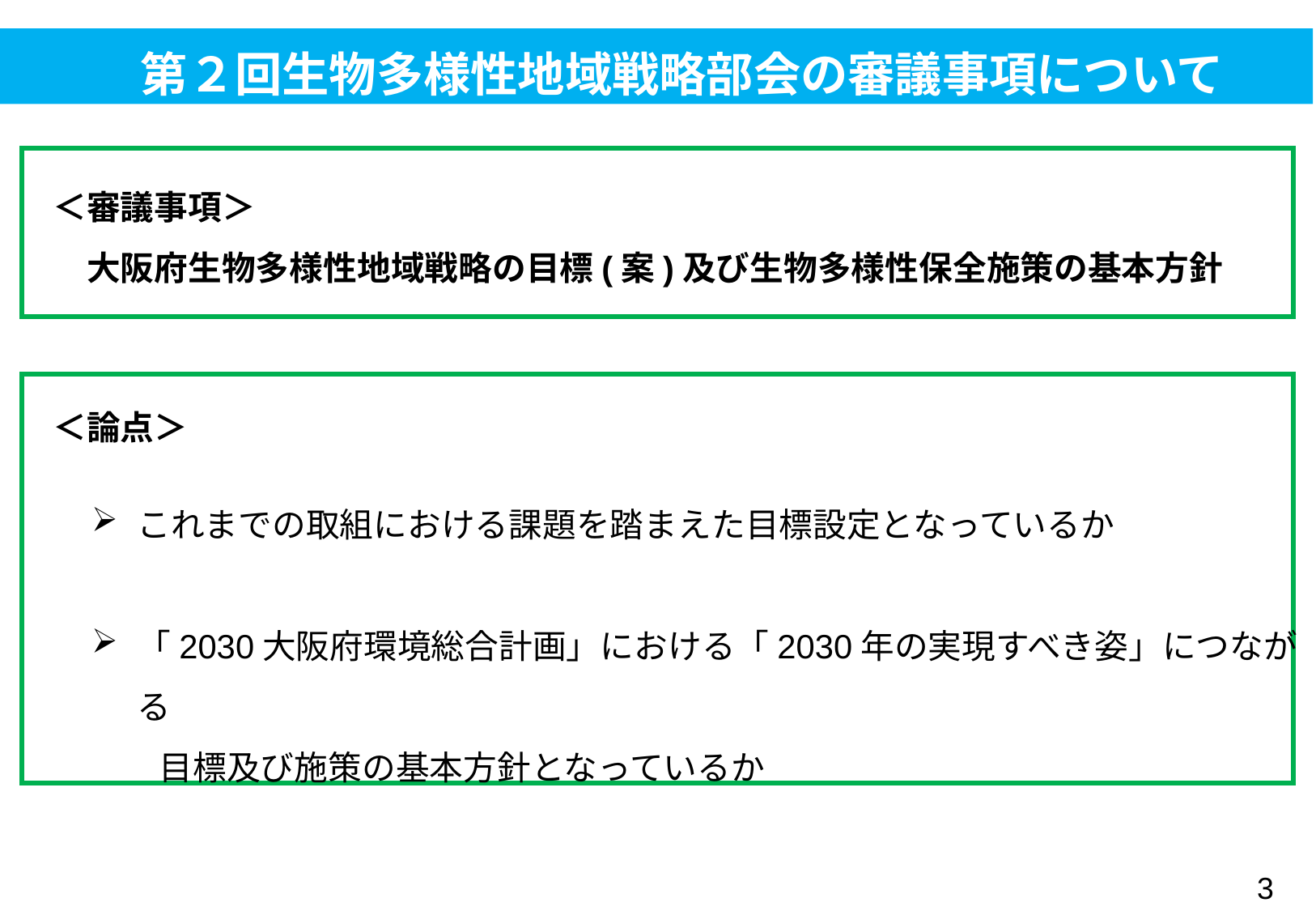

第２回生物多様性地域戦略部会の審議事項について

＜審議事項＞
　大阪府生物多様性地域戦略の目標(案)及び生物多様性保全施策の基本方針

＜論点＞
これまでの取組における課題を踏まえた目標設定となっているか

「2030大阪府環境総合計画」における「2030年の実現すべき姿」につながる
　　目標及び施策の基本方針となっているか
3